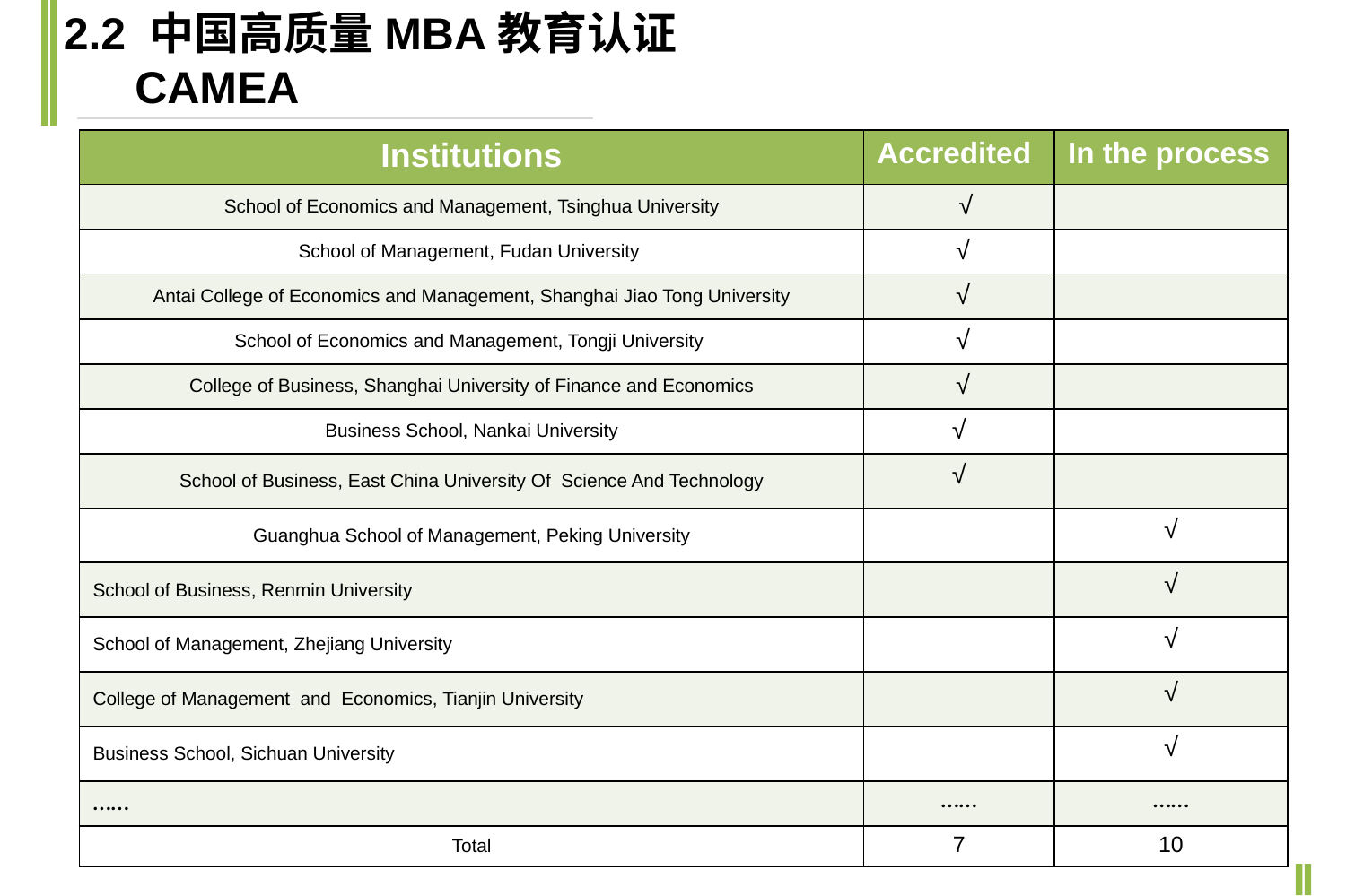

2.2 中国高质量MBA教育认证
      CAMEA
| Institutions | Accredited | In the process |
| --- | --- | --- |
| School of Economics and Management, Tsinghua University | √ |  |
| School of Management, Fudan University | √ |  |
| Antai College of Economics and Management, Shanghai Jiao Tong University | √ |  |
| School of Economics and Management, Tongji University | √ |  |
| College of Business, Shanghai University of Finance and Economics | √ |  |
| Business School, Nankai University | √ |  |
| School of Business, East China University Of Science And Technology | √ |  |
| Guanghua School of Management, Peking University |  | √ |
| School of Business, Renmin University |  | √ |
| School of Management, Zhejiang University |  | √ |
| College of Management and Economics, Tianjin University |  | √ |
| Business School, Sichuan University |  | √ |
| …… | …… | …… |
| Total | 7 | 10 |